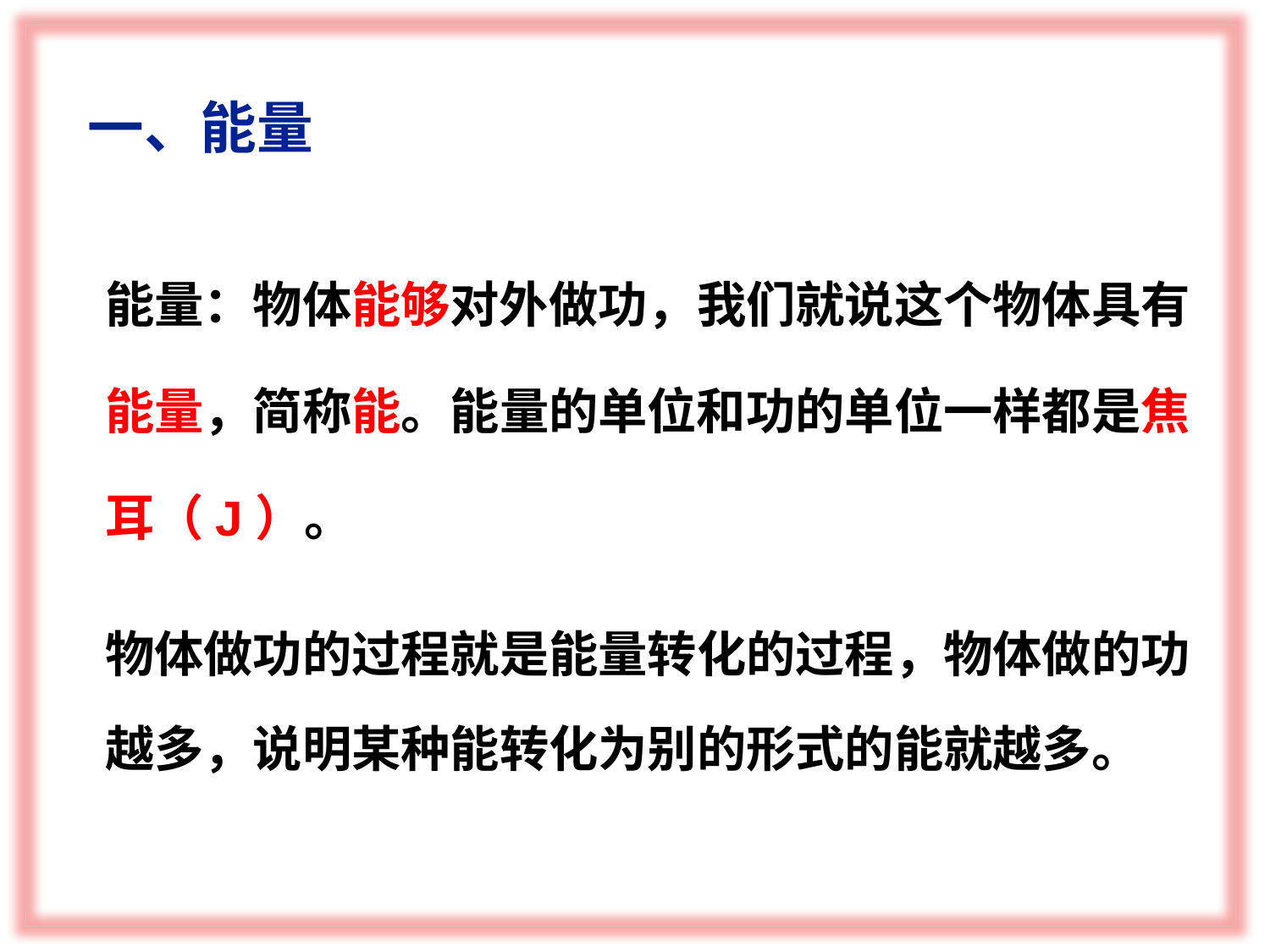

一、能量
能量：物体能够对外做功，我们就说这个物体具有能量，简称能。能量的单位和功的单位一样都是焦耳（J）。
物体做功的过程就是能量转化的过程，物体做的功越多，说明某种能转化为别的形式的能就越多。